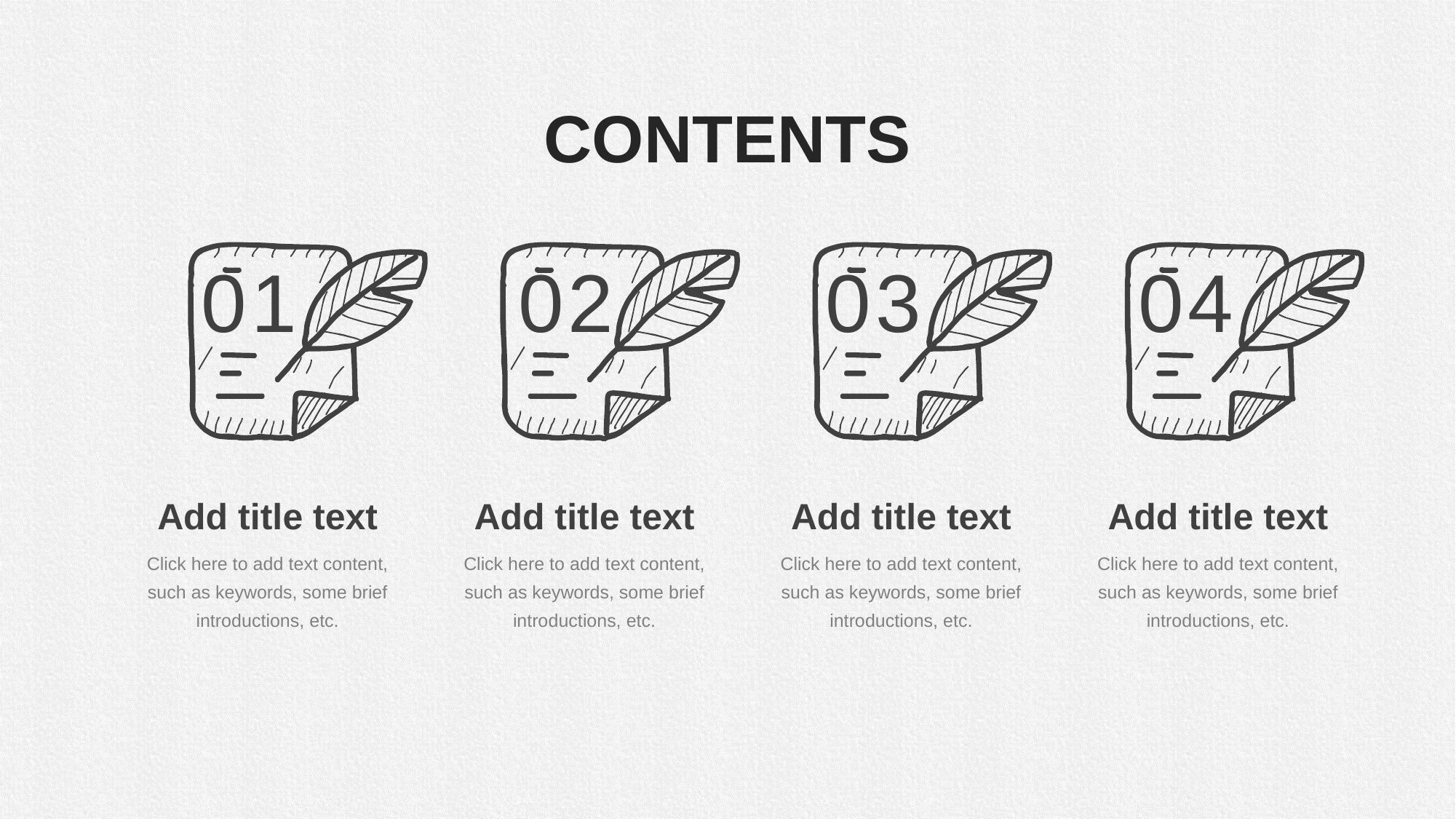

行业PPT模板http://www.1ppt.com/hangye/
CONTENTS

01
02
03
04
Add title text
Add title text
Add title text
Add title text
Click here to add text content, such as keywords, some brief introductions, etc.
Click here to add text content, such as keywords, some brief introductions, etc.
Click here to add text content, such as keywords, some brief introductions, etc.
Click here to add text content, such as keywords, some brief introductions, etc.